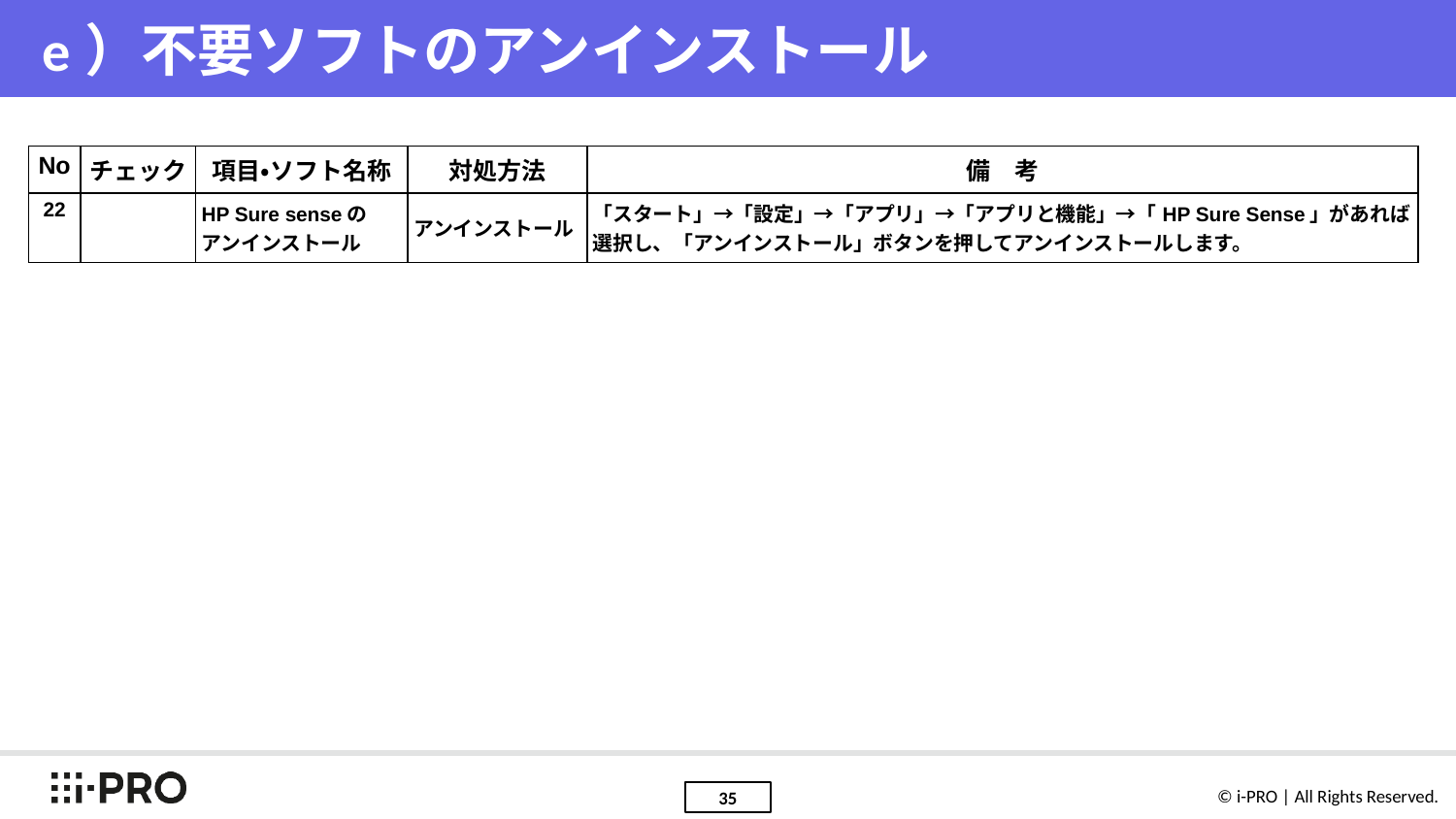

# e）不要ソフトのアンインストール
| No | チェック | 項目・ソフト名称 | 対処方法 | 備　考 |
| --- | --- | --- | --- | --- |
| 22 |  | HP Sure senseの アンインストール | アンインストール | 「スタート」→「設定」→「アプリ」→「アプリと機能」→「HP Sure Sense」があれば選択し、「アンインストール」ボタンを押してアンインストールします。 |